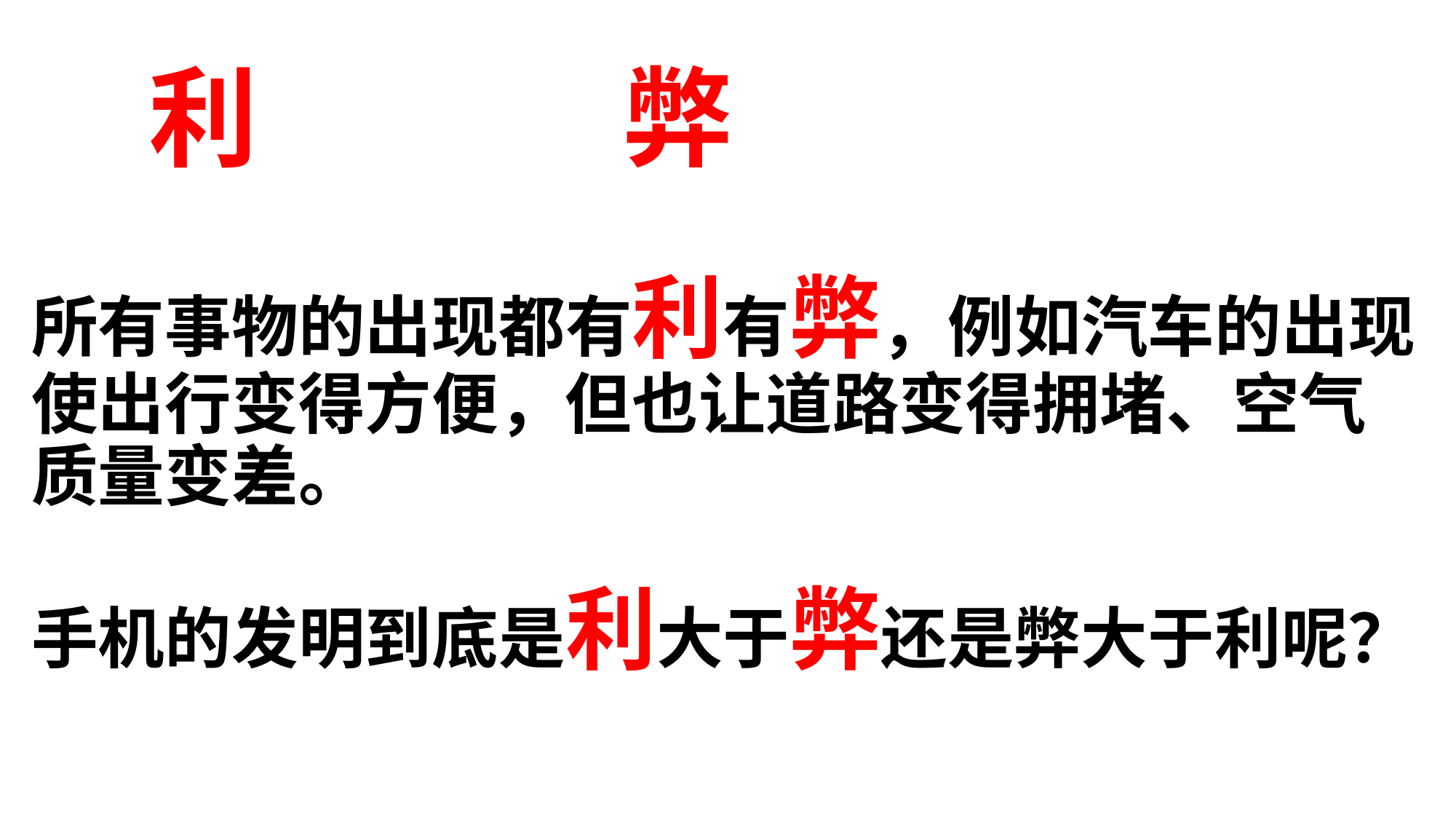

# 利
弊
所有事物的出现都有利有弊，例如汽车的出现使出行变得方便，但也让道路变得拥堵、空气质量变差。
手机的发明到底是利大于弊还是弊大于利呢？